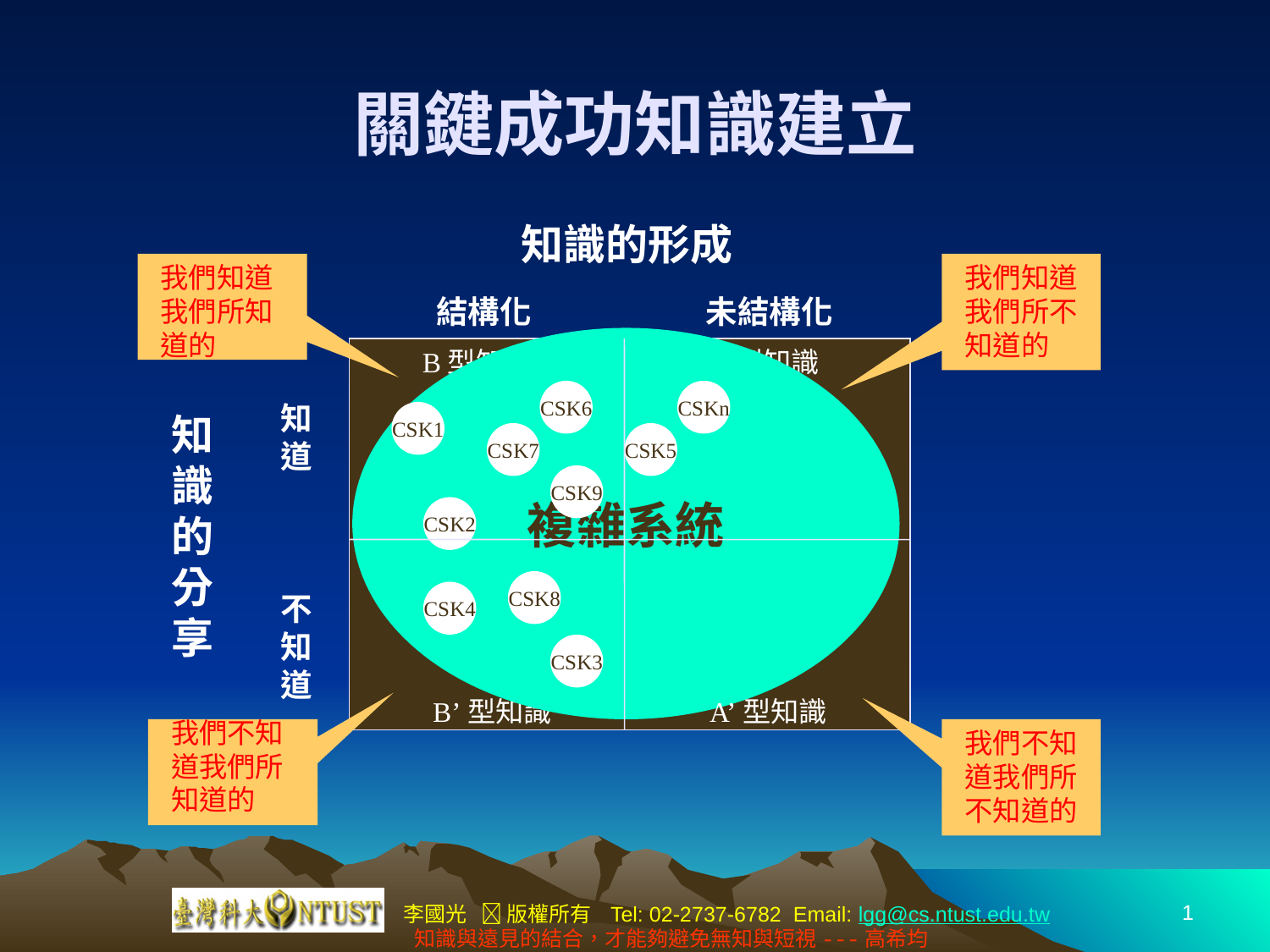

# 關鍵成功知識建立
知識的形成

我們知道我們所知道的

我們知道我們所不知道的

結構化
未結構化
複雜系統

B型知識

A型知識

知
道

不
知
道
CSK6
CSK1
CSK7
CSK9
CSK2
CSKn
CSK5
知
識
的
分
享

CSK8
CSK4
CSK3

B’型知識
A’型知識

我們不知道我們所知道的

我們不知道我們所不知道的
1